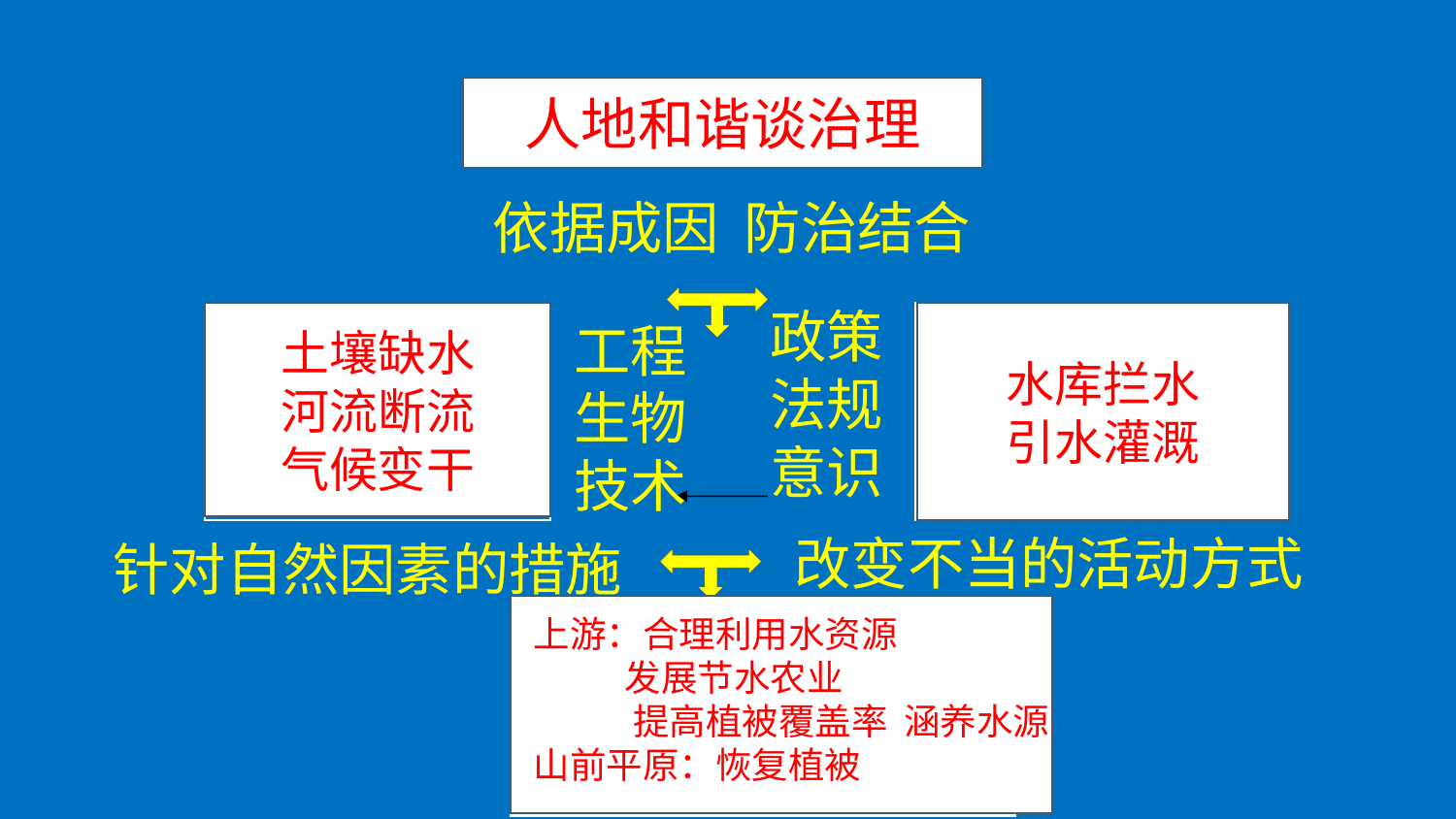

人地和谐谈治理

依据成因  防治结合

政策
法规
意识
气地水生土
脆弱因素

不合理
人类活动方式

土壤缺水
河流断流
气候变干

水库拦水
引水灌溉

工程
生物
技术

改变不当的活动方式
针对自然因素的措施

治“穷”为核心
发展为目的

上游：合理利用水资源
          发展节水农业
           提高植被覆盖率  涵养水源
山前平原：恢复植被